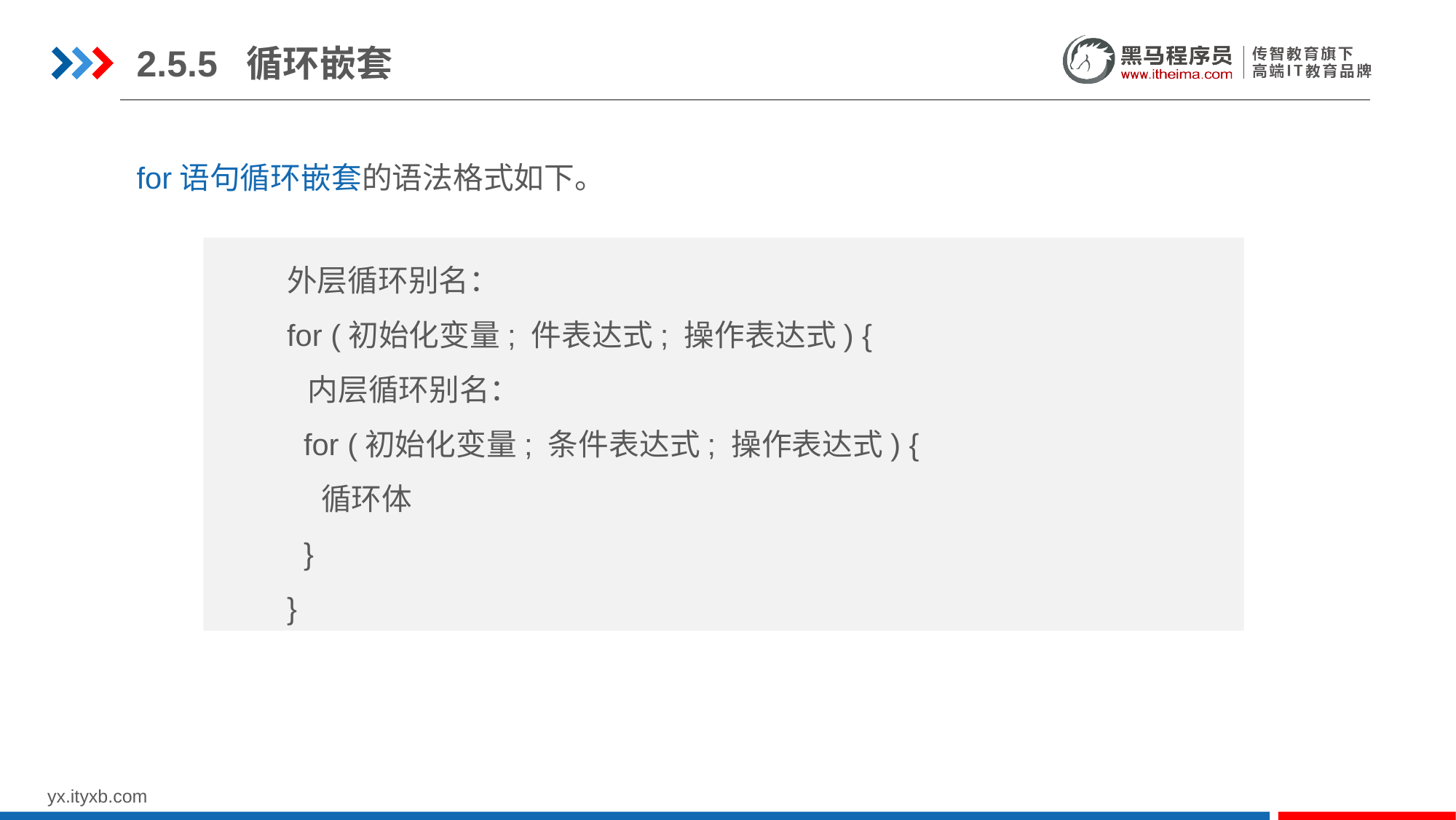

2.5.5  循环嵌套
for语句循环嵌套的语法格式如下。
外层循环别名：
for (初始化变量; 件表达式; 操作表达式) {
  内层循环别名：
  for (初始化变量; 条件表达式; 操作表达式) {
    循环体
  }
}